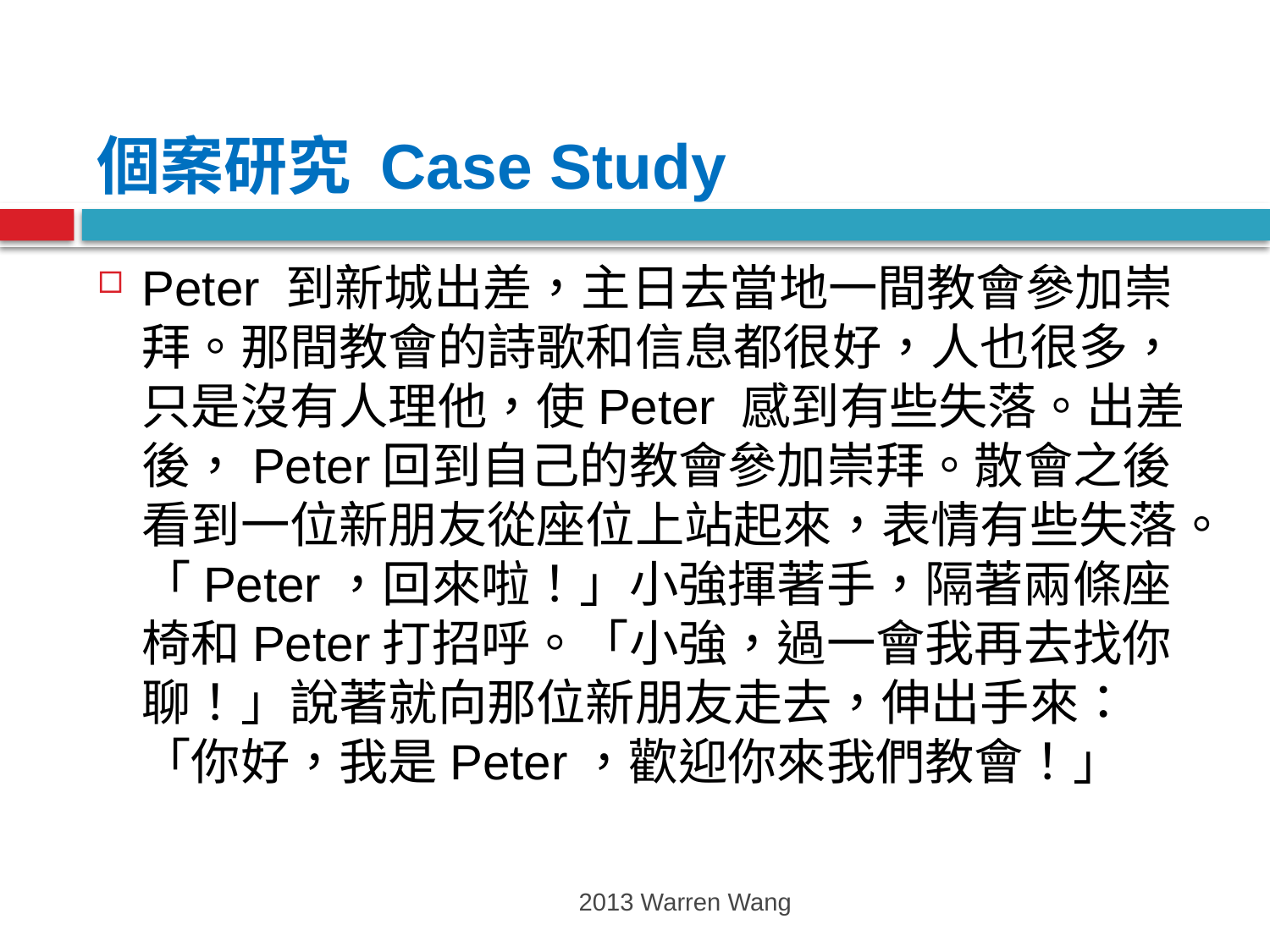

# 個案研究 Case Study
Peter 到新城出差，主日去當地一間教會參加崇拜。那間教會的詩歌和信息都很好，人也很多，只是沒有人理他，使Peter 感到有些失落。出差後，Peter回到自己的教會參加崇拜。散會之後看到一位新朋友從座位上站起來，表情有些失落。「Peter，回來啦！」小強揮著手，隔著兩條座椅和Peter打招呼。「小強，過一會我再去找你聊！」說著就向那位新朋友走去，伸出手來：「你好，我是Peter，歡迎你來我們教會！」
2013 Warren Wang